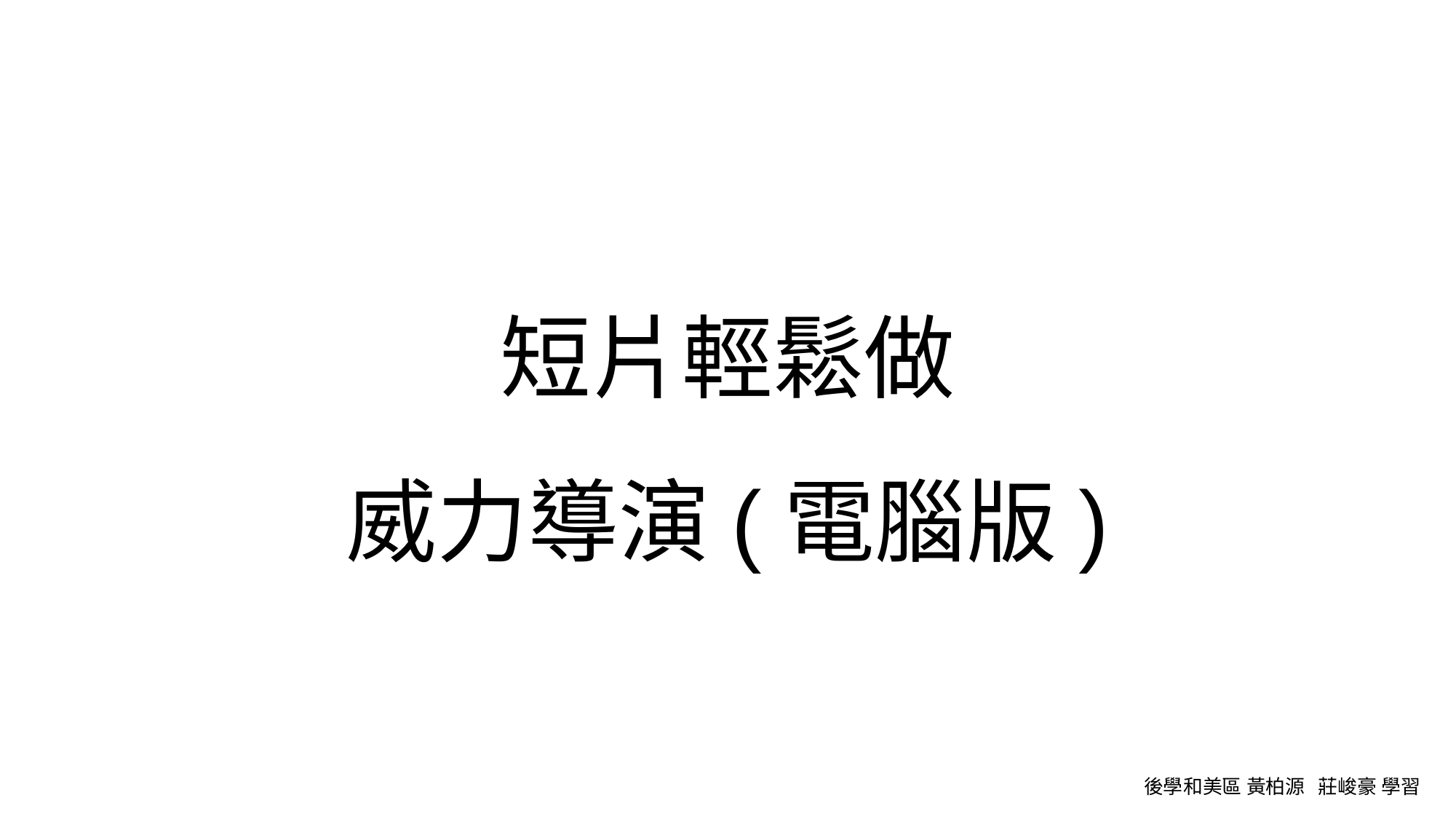

# 短片輕鬆做 威力導演(電腦版)
後學和美區 黃柏源   莊峻豪 學習